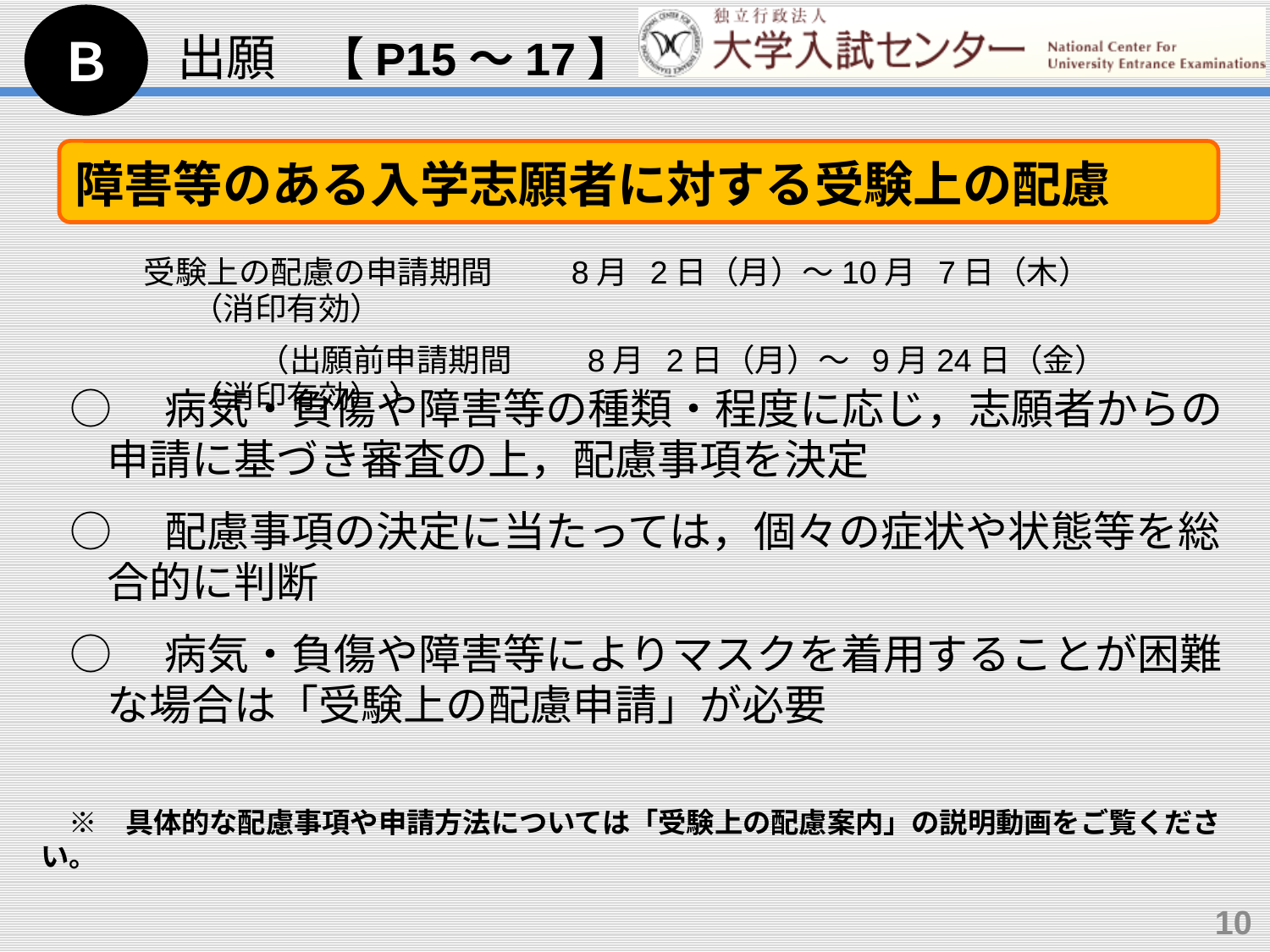

Ｂ
出願　【P15～17】
障害等のある入学志願者に対する受験上の配慮
受験上の配慮の申請期間　　 8月  2日（月）～10月  7日（木）（消印有効）
 　　     （出願前申請期間　     8月  2日（月）～  9月24日（金）（消印有効） ）
○　病気・負傷や障害等の種類・程度に応じ，志願者からの申請に基づき審査の上，配慮事項を決定
○　配慮事項の決定に当たっては，個々の症状や状態等を総合的に判断
○　病気・負傷や障害等によりマスクを着用することが困難な場合は「受験上の配慮申請」が必要
　※　具体的な配慮事項や申請方法については「受験上の配慮案内」の説明動画をご覧ください。
10